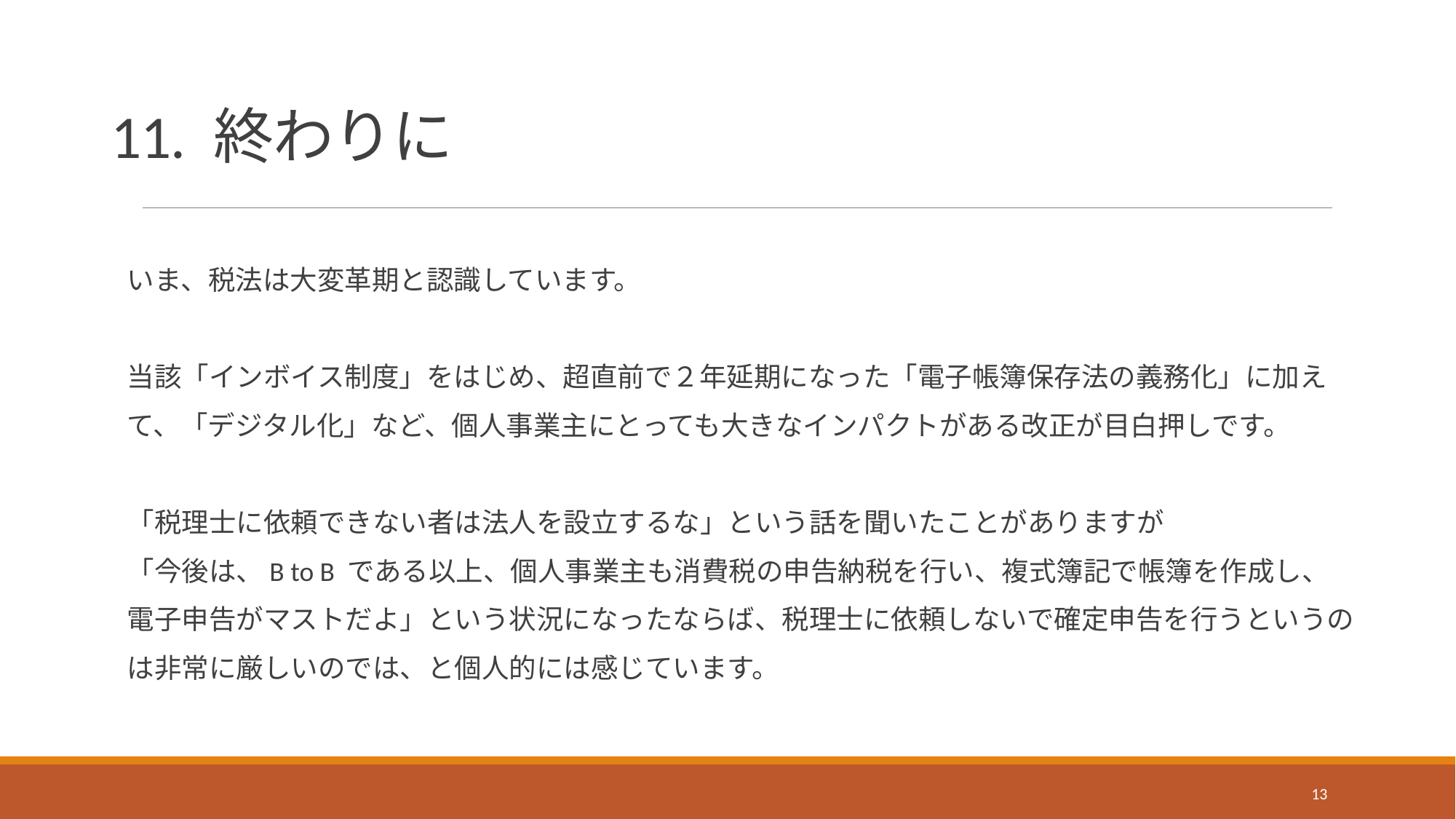

# 11. 終わりに

　いま、税法は大変革期と認識しています。

　当該「インボイス制度」をはじめ、超直前で２年延期になった「電子帳簿保存法の義務化」に加え
　て、「デジタル化」など、個人事業主にとっても大きなインパクトがある改正が目白押しです。

　「税理士に依頼できない者は法人を設立するな」という話を聞いたことがありますが
　「今後は、B to B である以上、個人事業主も消費税の申告納税を行い、複式簿記で帳簿を作成し、
　電子申告がマストだよ」という状況になったならば、税理士に依頼しないで確定申告を行うというの
　は非常に厳しいのでは、と個人的には感じています。
13